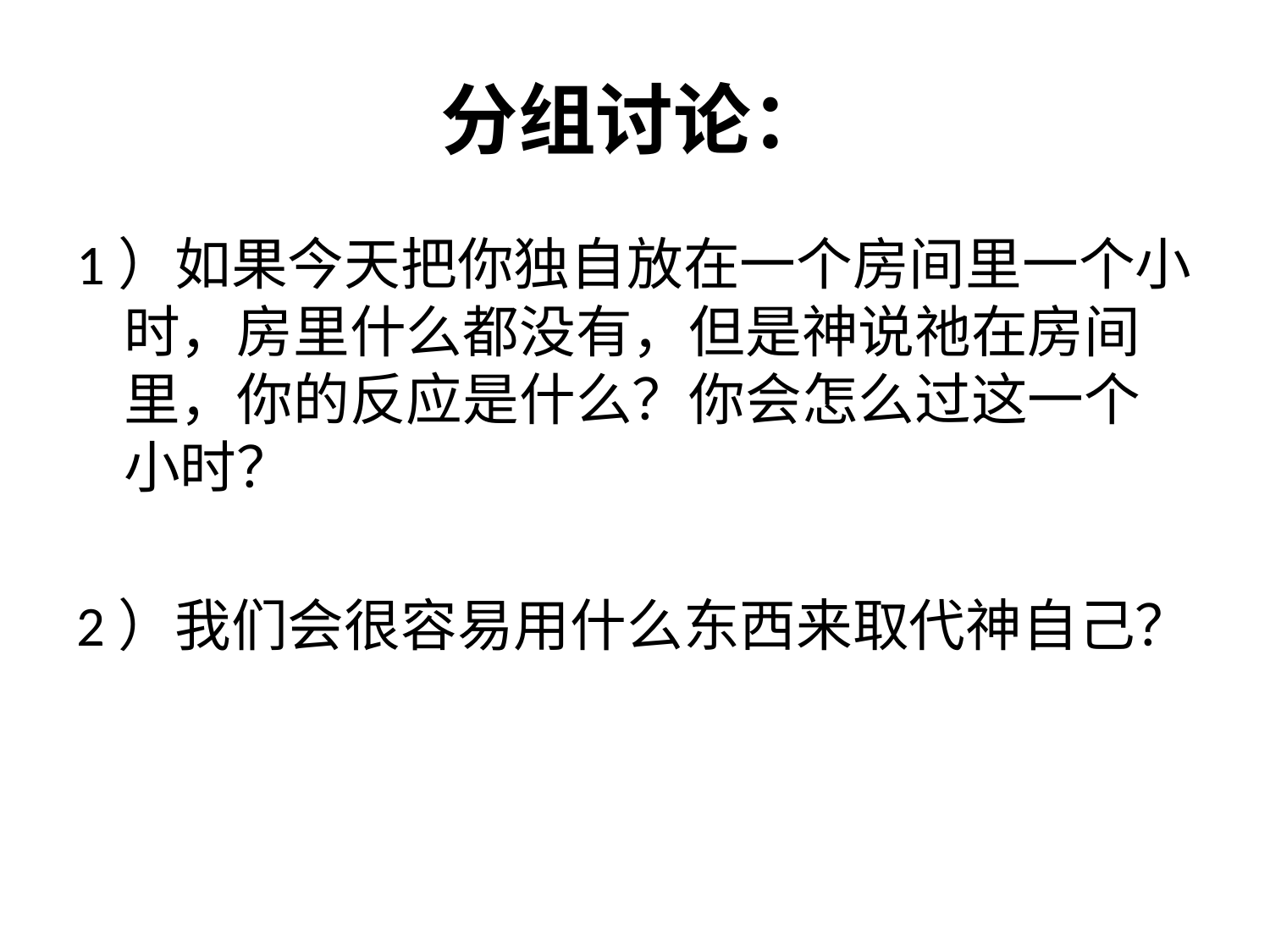

# 分组讨论：
1）如果今天把你独自放在一个房间里一个小时，房里什么都没有，但是神说祂在房间里，你的反应是什么？你会怎么过这一个小时？

2）我们会很容易用什么东西来取代神自己？